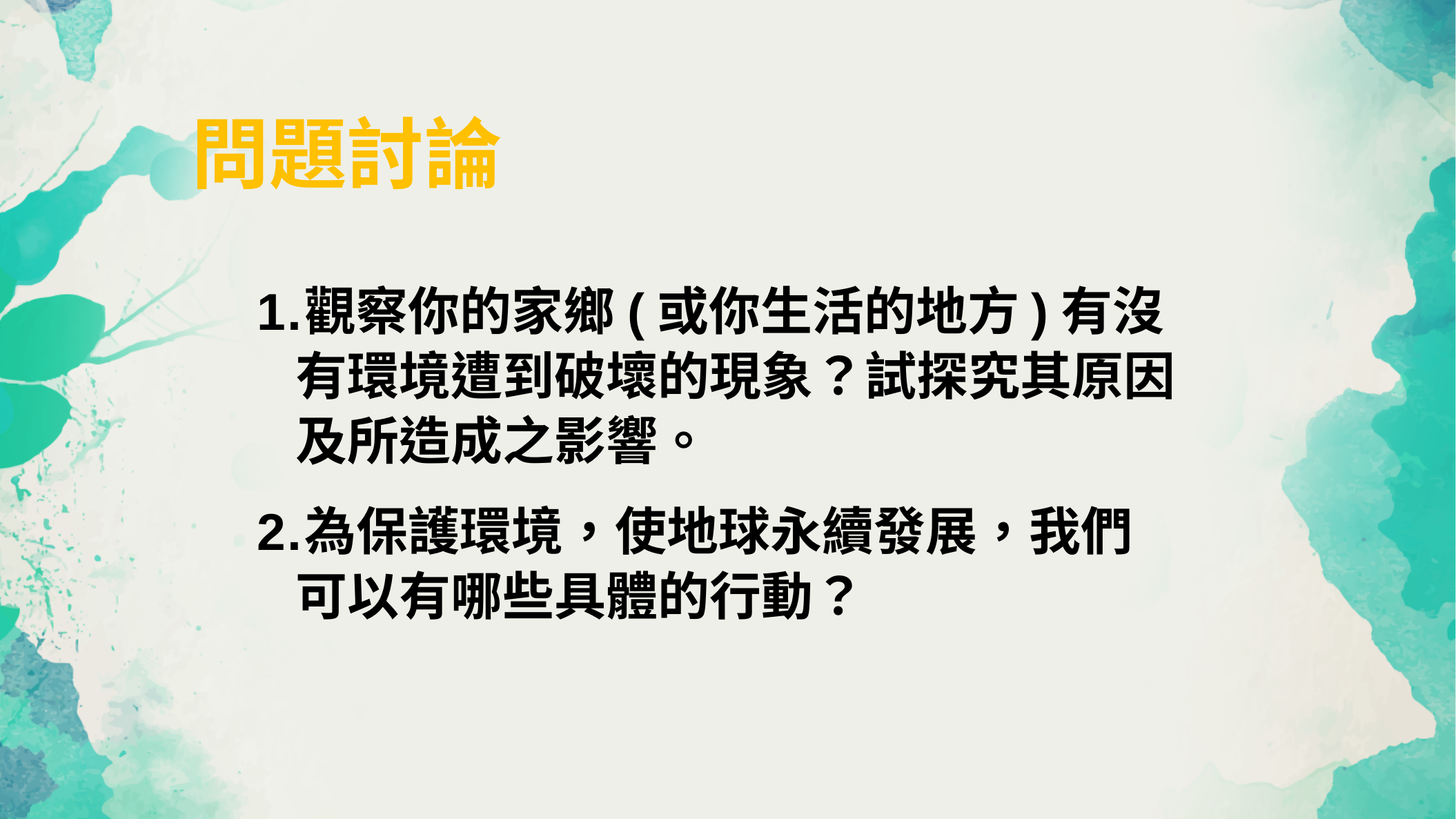

問題討論
觀察你的家鄉(或你生活的地方)有沒有環境遭到破壞的現象？試探究其原因及所造成之影響。
為保護環境，使地球永續發展，我們可以有哪些具體的行動？